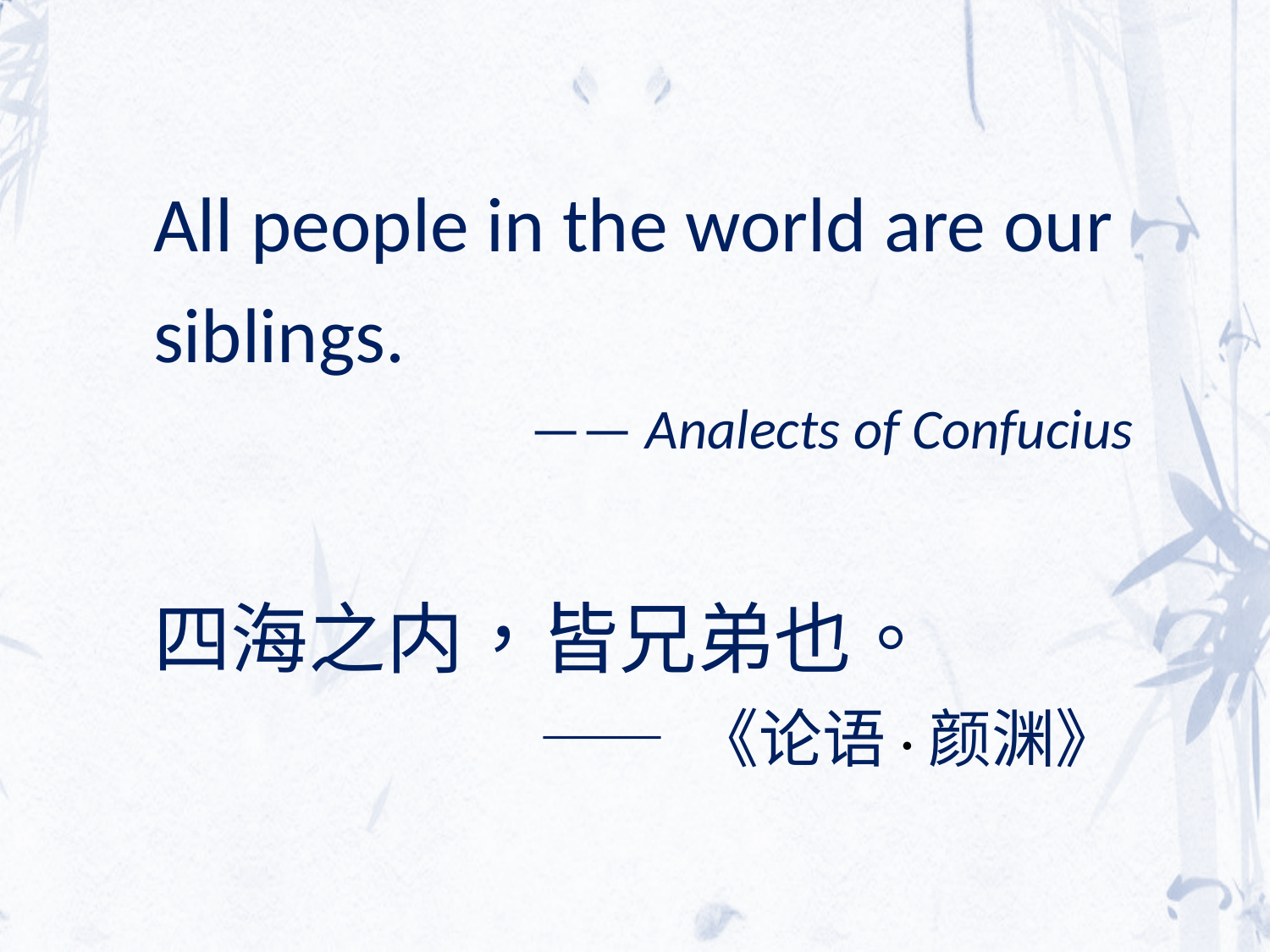

All people in the world are our siblings.
—— Analects of Confucius
四海之内，皆兄弟也。
—— 《论语·颜渊》